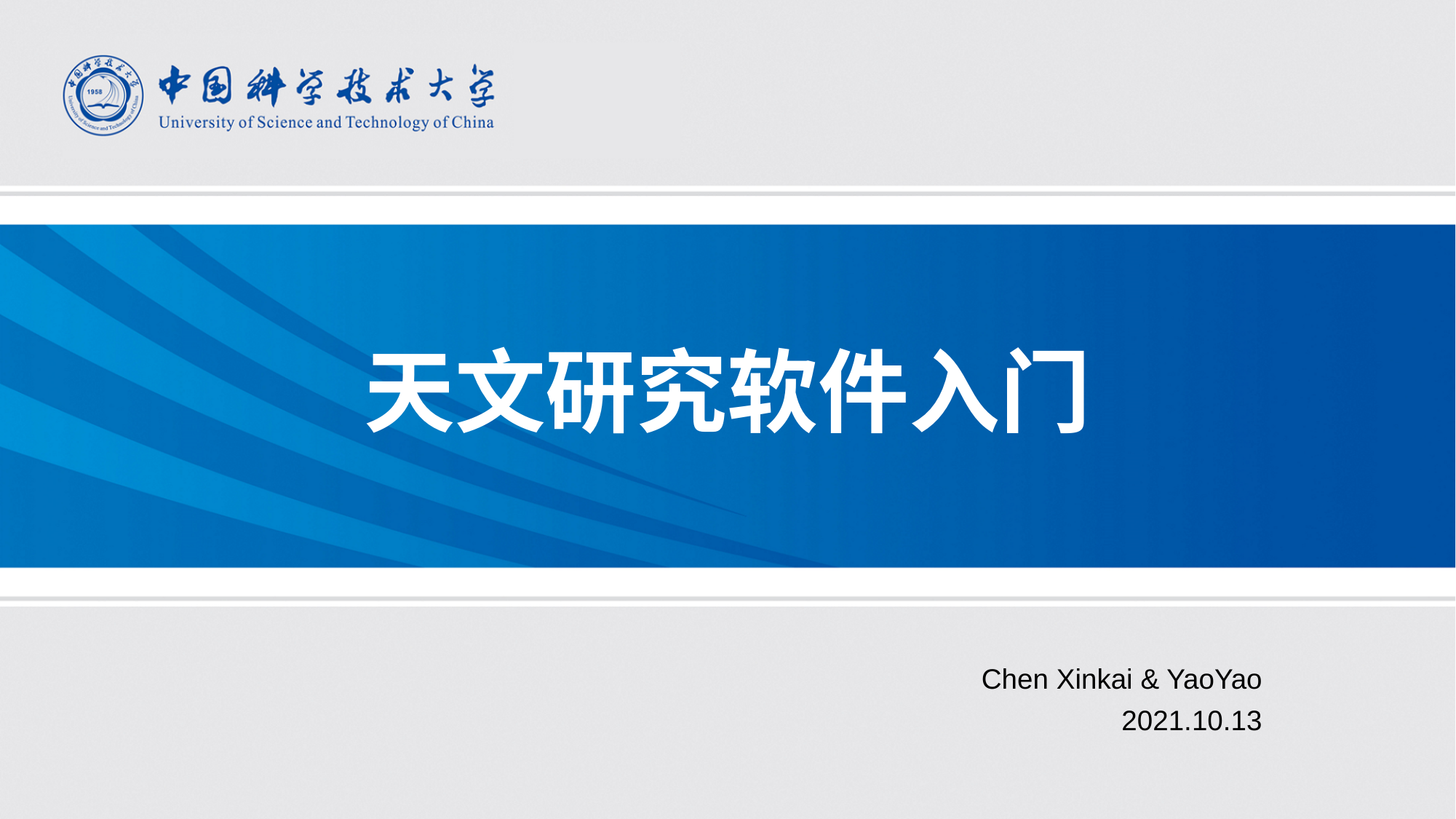

# 天文研究软件入门

Chen Xinkai & YaoYao
2021.10.13